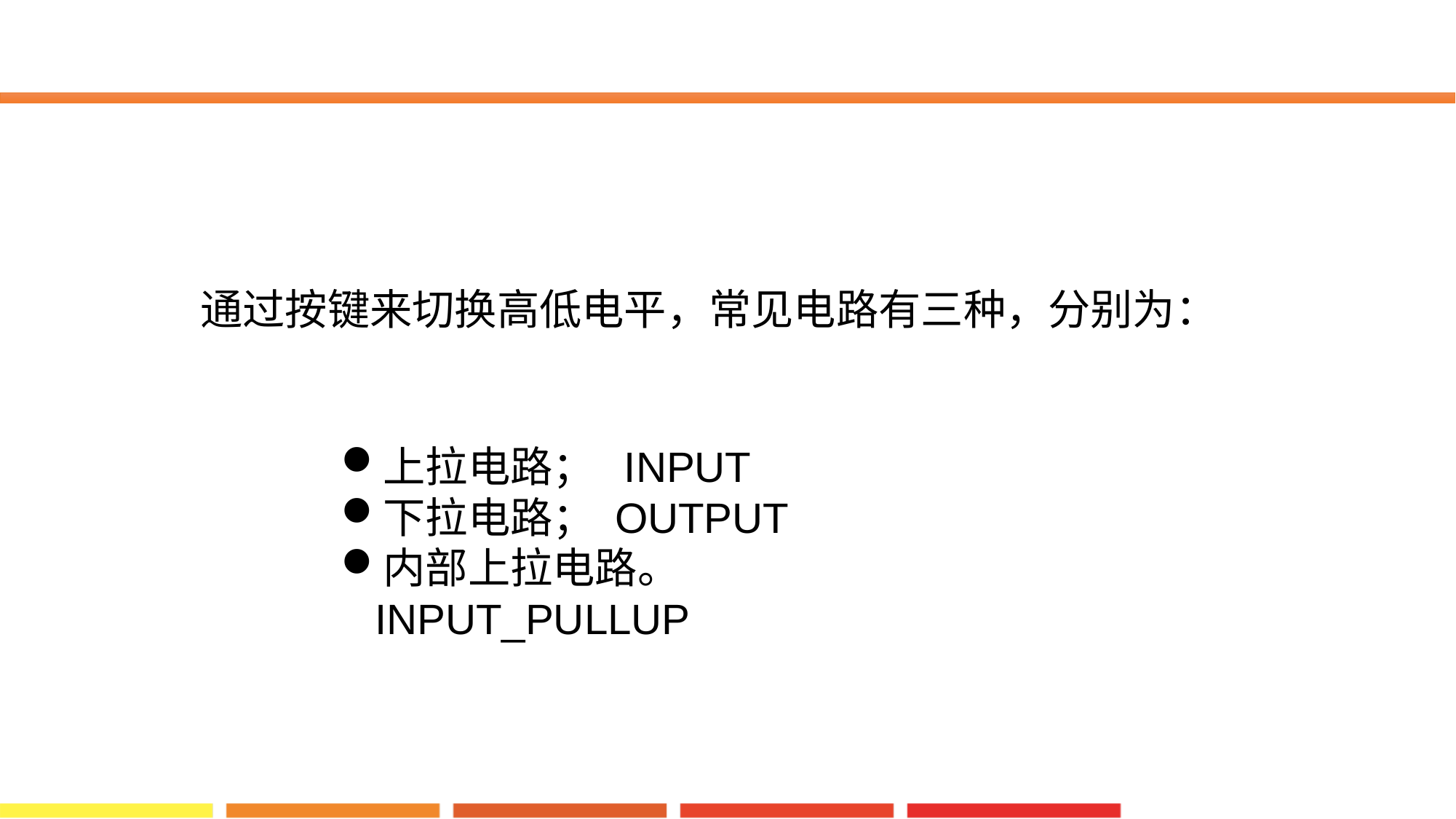

通过按键来切换高低电平，常见电路有三种，分别为：
上拉电路；  INPUT
下拉电路； OUTPUT
内部上拉电路。 INPUT_PULLUP